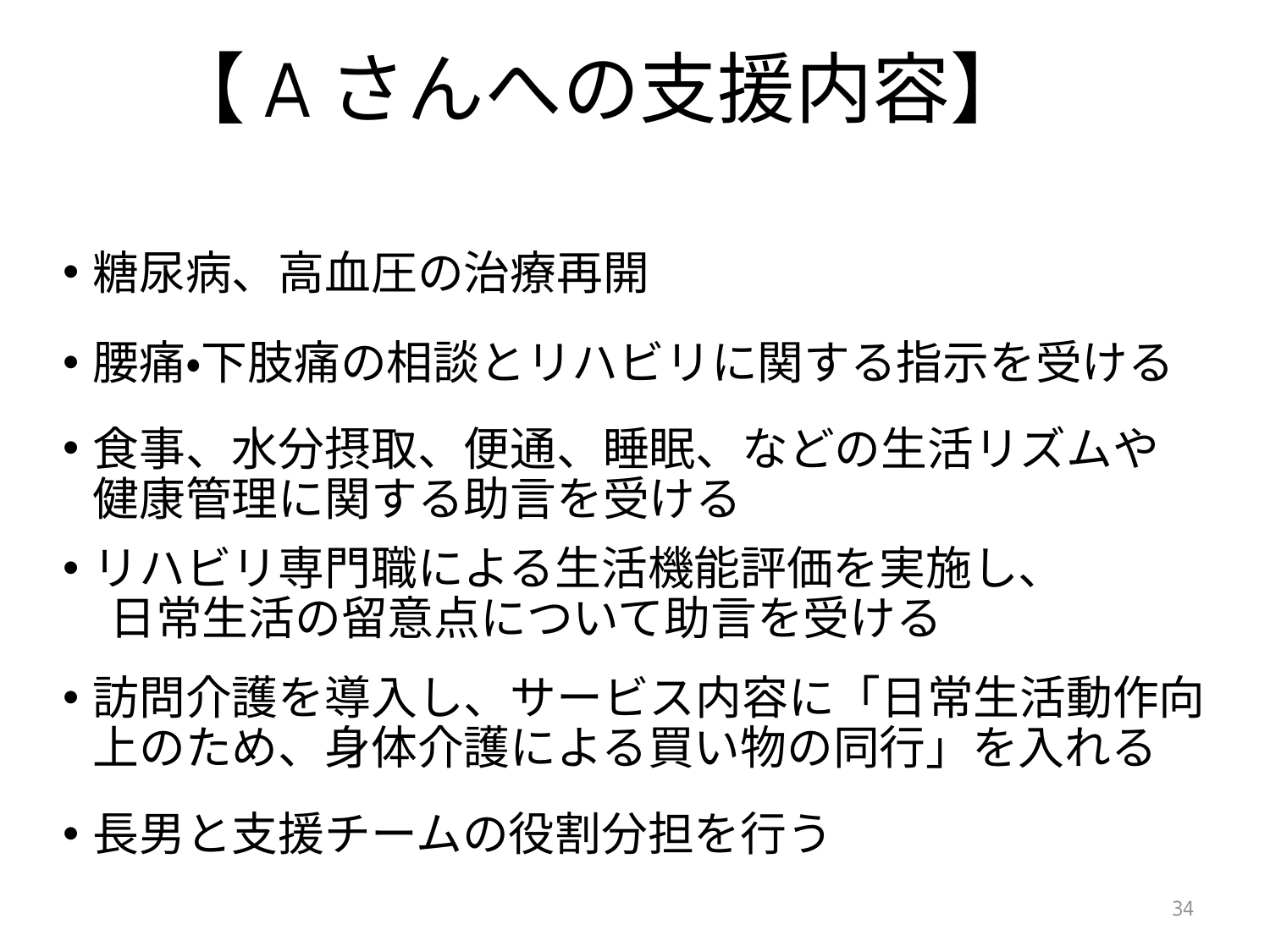

# 【Aさんへの支援内容】
糖尿病、高血圧の治療再開
腰痛・下肢痛の相談とリハビリに関する指示を受ける
食事、水分摂取、便通、睡眠、などの生活リズムや　健康管理に関する助言を受ける
リハビリ専門職による生活機能評価を実施し、
　日常生活の留意点について助言を受ける
訪問介護を導入し、サービス内容に「日常生活動作向上のため、身体介護による買い物の同行」を入れる
長男と支援チームの役割分担を行う

34